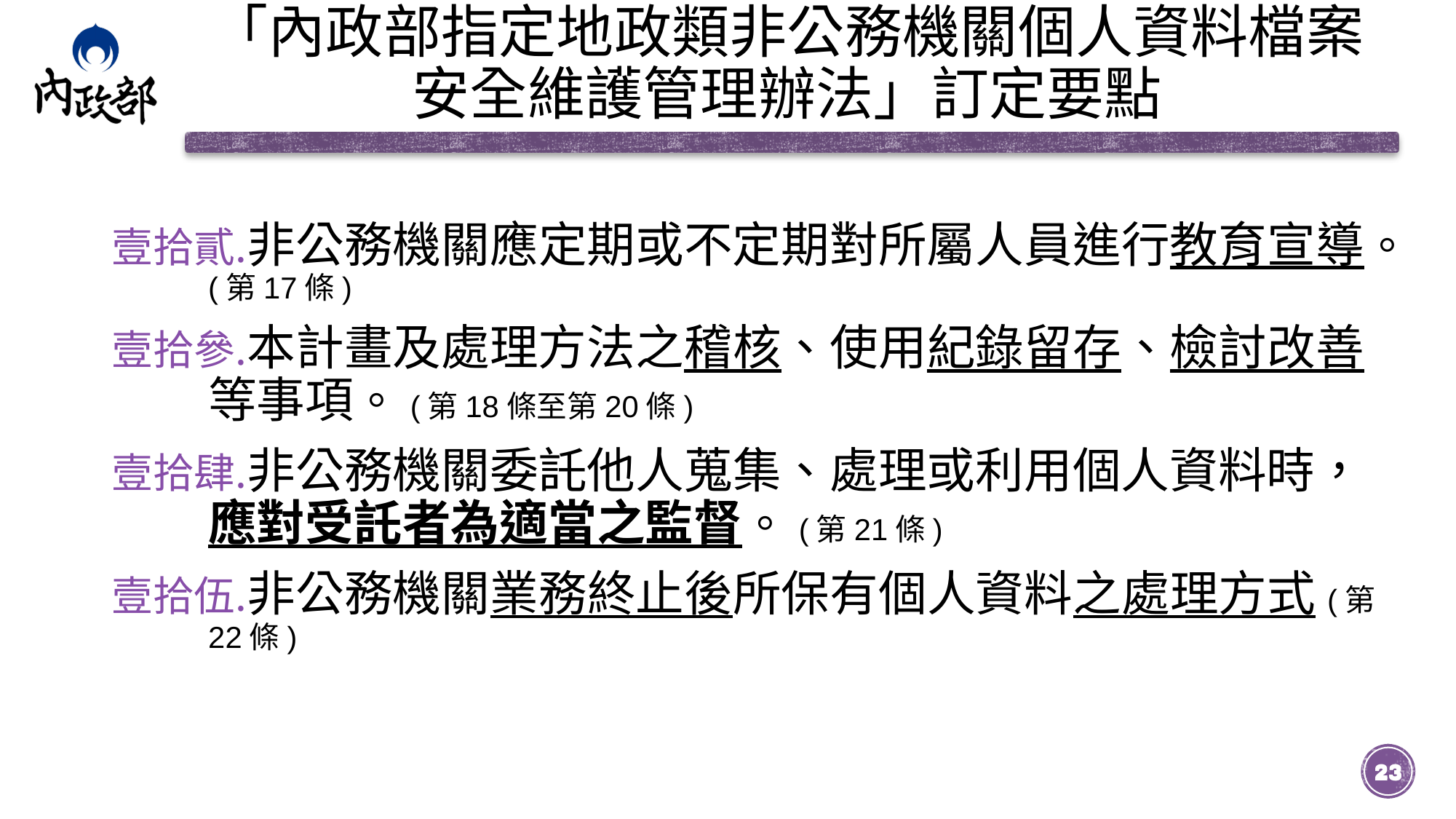

# 「內政部指定地政類非公務機關個人資料檔案安全維護管理辦法」訂定要點
非公務機關應定期或不定期對所屬人員進行教育宣導。(第17條)
本計畫及處理方法之稽核、使用紀錄留存、檢討改善等事項。(第18條至第20條)
非公務機關委託他人蒐集、處理或利用個人資料時，應對受託者為適當之監督。(第21條)
非公務機關業務終止後所保有個人資料之處理方式(第22條)
23